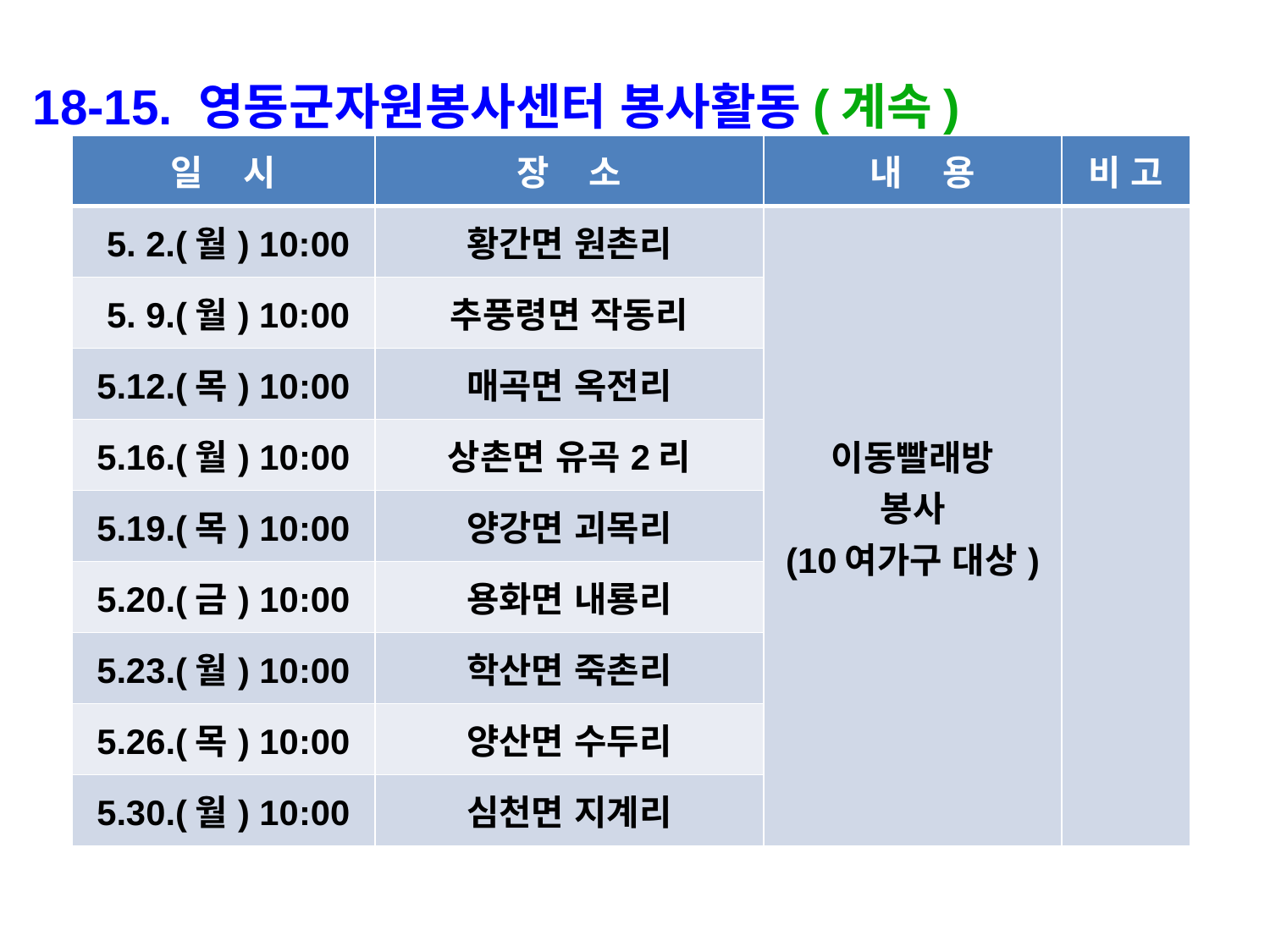

18-15. 영동군자원봉사센터 봉사활동(계속)

| 일 시 | 장 소 | 내 용 | 비 고 |
| --- | --- | --- | --- |
| 5. 2.(월) 10:00 | 황간면 원촌리 | 이동빨래방 봉사 (10여가구 대상) |  |
| 5. 9.(월) 10:00 | 추풍령면 작동리 |  |  |
| 5.12.(목) 10:00 | 매곡면 옥전리 |  |  |
| 5.16.(월) 10:00 | 상촌면 유곡2리 |  |  |
| 5.19.(목) 10:00 | 양강면 괴목리 |  |  |
| 5.20.(금) 10:00 | 용화면 내룡리 |  |  |
| 5.23.(월) 10:00 | 학산면 죽촌리 |  |  |
| 5.26.(목) 10:00 | 양산면 수두리 |  |  |
| 5.30.(월) 10:00 | 심천면 지계리 |  |  |